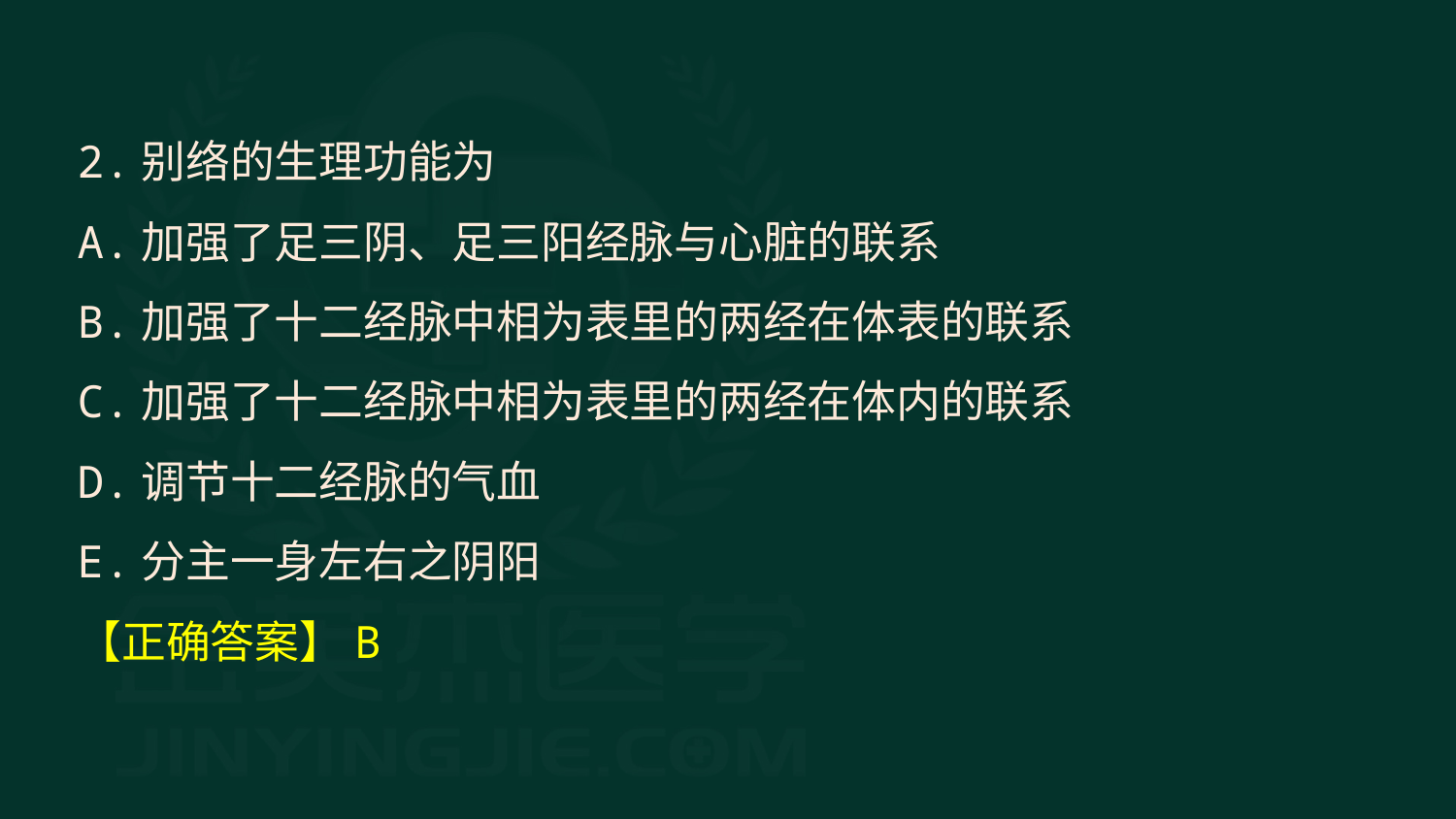

2.别络的生理功能为
A.加强了足三阴、足三阳经脉与心脏的联系
B.加强了十二经脉中相为表里的两经在体表的联系
C.加强了十二经脉中相为表里的两经在体内的联系
D.调节十二经脉的气血
E.分主一身左右之阴阳
【正确答案】B